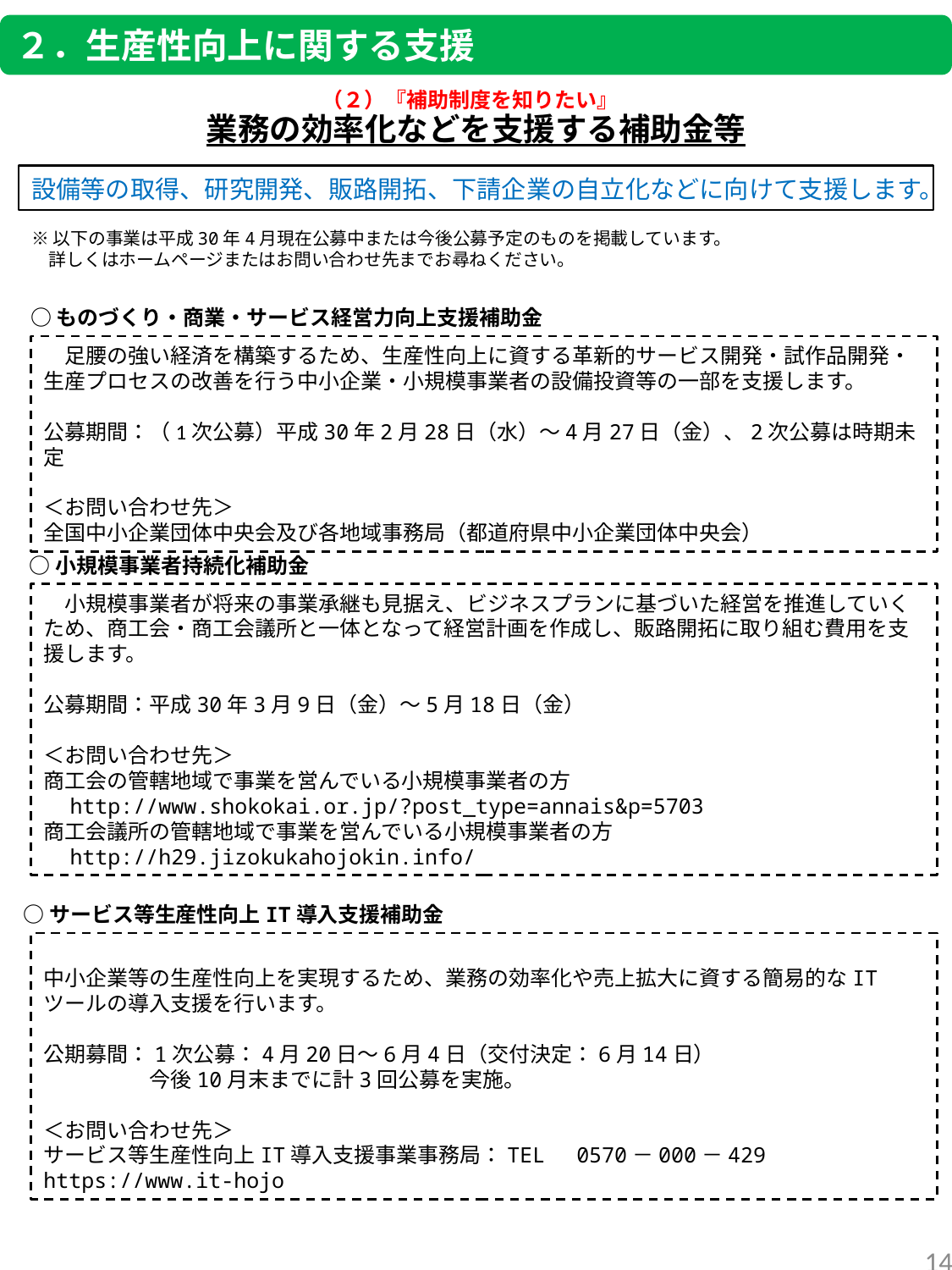

２．生産性向上に関する支援
（２）『補助制度を知りたい』
業務の効率化などを支援する補助金等
設備等の取得、研究開発、販路開拓、下請企業の自立化などに向けて支援します。
※以下の事業は平成30年4月現在公募中または今後公募予定のものを掲載しています。
　詳しくはホームページまたはお問い合わせ先までお尋ねください。
○ものづくり・商業・サービス経営力向上支援補助金
　足腰の強い経済を構築するため、生産性向上に資する革新的サービス開発・試作品開発・生産プロセスの改善を行う中小企業・小規模事業者の設備投資等の一部を支援します。

公募期間：（1次公募）平成30年2月28日（水）～4月27日（金）、2次公募は時期未定

＜お問い合わせ先＞
全国中小企業団体中央会及び各地域事務局（都道府県中小企業団体中央会）
○小規模事業者持続化補助金
　小規模事業者が将来の事業承継も見据え、ビジネスプランに基づいた経営を推進していくため、商工会・商工会議所と一体となって経営計画を作成し、販路開拓に取り組む費用を支援します。

公募期間：平成30年3月9日（金）～5月18日（金）

＜お問い合わせ先＞
商工会の管轄地域で事業を営んでいる小規模事業者の方
　http://www.shokokai.or.jp/?post_type=annais&p=5703
商工会議所の管轄地域で事業を営んでいる小規模事業者の方
　http://h29.jizokukahojokin.info/
○サービス等生産性向上IT導入支援補助金

中小企業等の生産性向上を実現するため、業務の効率化や売上拡大に資する簡易的なITツールの導入支援を行います。

公期募間：1次公募：4月20日～6月4日（交付決定：6月14日）
　　　　　今後10月末までに計3回公募を実施。

＜お問い合わせ先＞
サービス等生産性向上IT導入支援事業事務局：TEL　0570－000－429
https://www.it-hojo
14